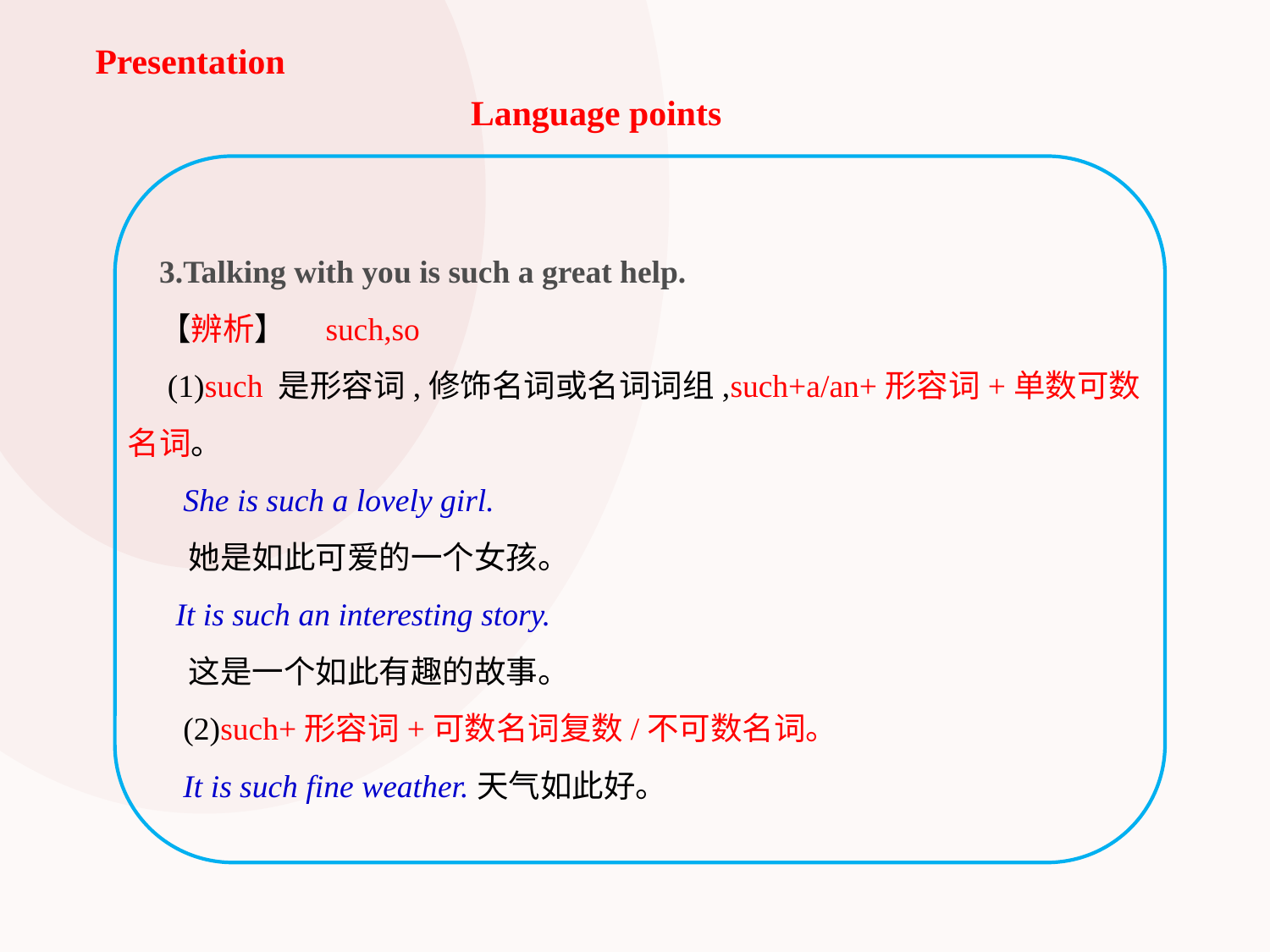

Presentation
Language points

3.Talking with you is such a great help.
【辨析】　such,so
     (1)such 是形容词,修饰名词或名词词组,such+a/an+形容词+单数可数名词。
   She is such a lovely girl.
   她是如此可爱的一个女孩。
      It is such an interesting story.
   这是一个如此有趣的故事。
   (2)such+形容词+可数名词复数/不可数名词。
   It is such fine weather.天气如此好。